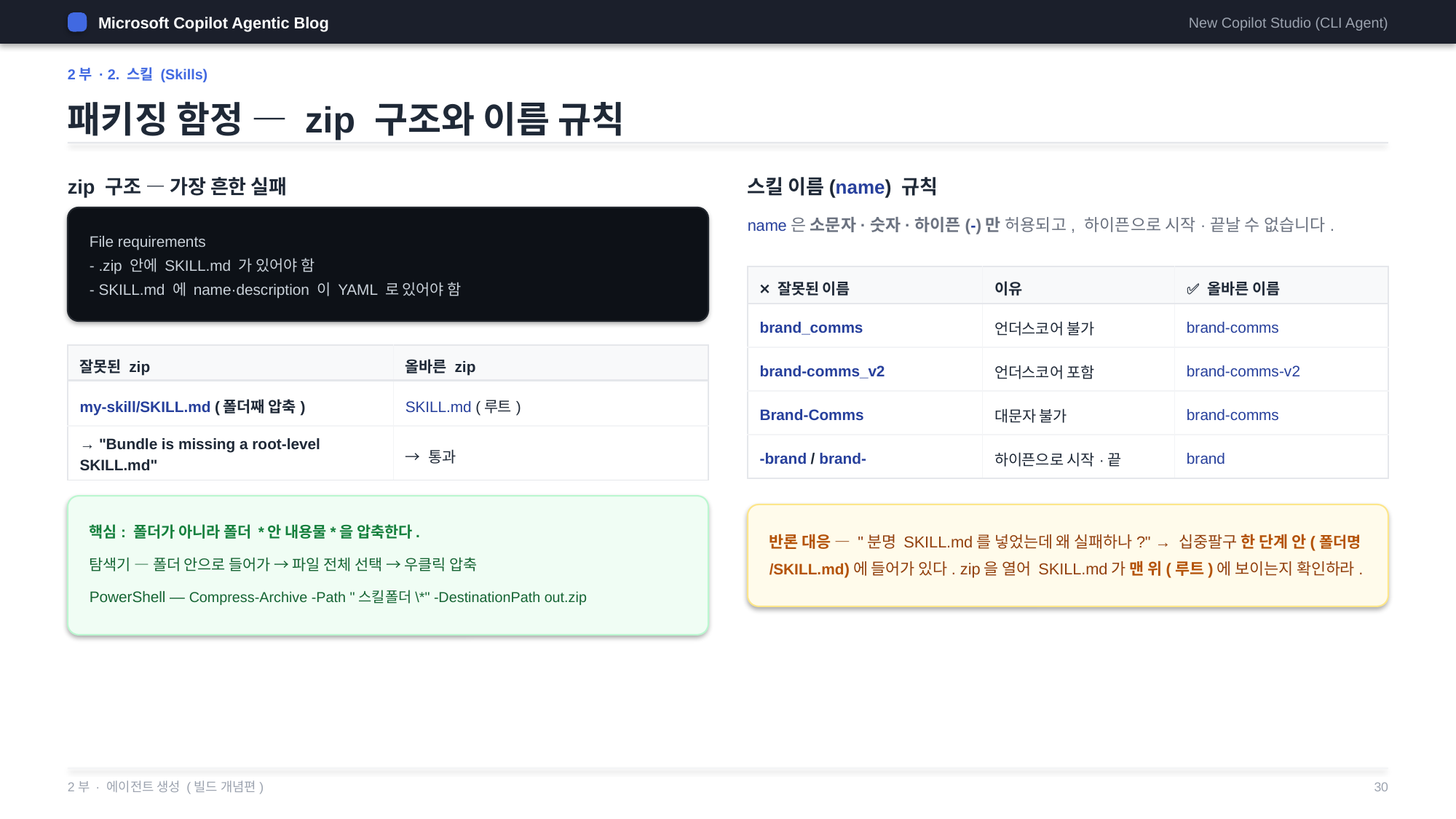

Microsoft Copilot Agentic Blog
New Copilot Studio (CLI Agent)

2부 · 2. 스킬 (Skills)
패키징 함정 — zip 구조와 이름 규칙

zip 구조 — 가장 흔한 실패
스킬 이름(name) 규칙
name은 소문자·숫자·하이픈(-)만 허용되고, 하이픈으로 시작·끝날 수 없습니다.

File requirements
- .zip 안에 SKILL.md 가 있어야 함
- SKILL.md 에 name·description 이 YAML 로 있어야 함
| ❌ 잘못된 이름 | 이유 | ✅ 올바른 이름 |
| --- | --- | --- |
| brand\_comms | 언더스코어 불가 | brand-comms |
| brand-comms\_v2 | 언더스코어 포함 | brand-comms-v2 |
| Brand-Comms | 대문자 불가 | brand-comms |
| -brand / brand- | 하이픈으로 시작·끝 | brand |
| 잘못된 zip | 올바른 zip |
| --- | --- |
| my-skill/SKILL.md (폴더째 압축) | SKILL.md (루트) |
| → "Bundle is missing a root-level SKILL.md" | → 통과 |

핵심: 폴더가 아니라 폴더 *안 내용물*을 압축한다.
탐색기 — 폴더 안으로 들어가 → 파일 전체 선택 → 우클릭 압축
PowerShell — Compress-Archive -Path "스킬폴더\*" -DestinationPath out.zip
반론 대응 — "분명 SKILL.md를 넣었는데 왜 실패하나?" → 십중팔구 한 단계 안(폴더명/SKILL.md)에 들어가 있다. zip을 열어 SKILL.md가 맨 위(루트)에 보이는지 확인하라.

2부 · 에이전트 생성 (빌드 개념편)
30